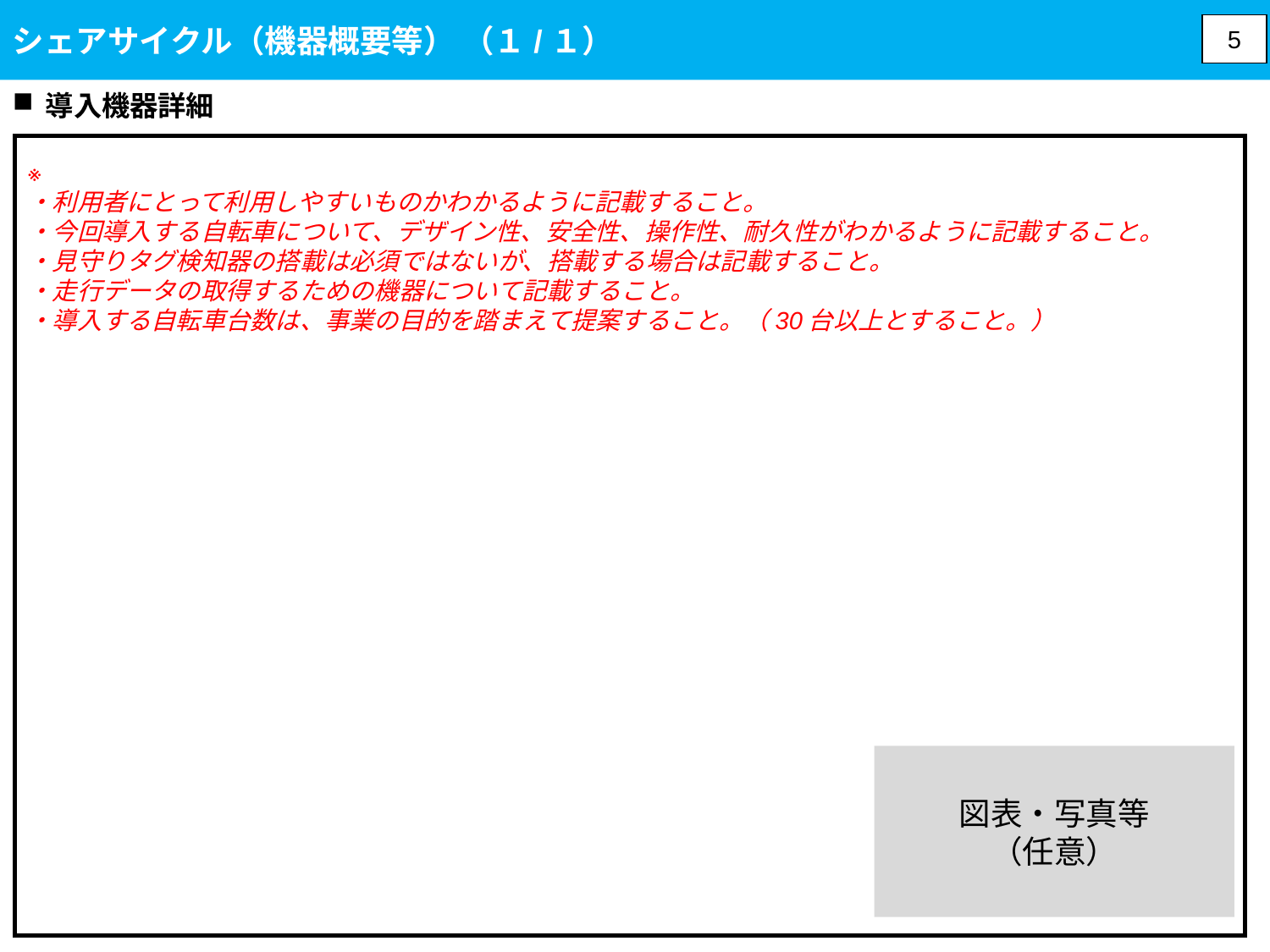

シェアサイクル（機器概要等） （１/１）
5
導入機器詳細

※
・利用者にとって利用しやすいものかわかるように記載すること。
・今回導入する自転車について、デザイン性、安全性、操作性、耐久性がわかるように記載すること。
・見守りタグ検知器の搭載は必須ではないが、搭載する場合は記載すること。
・走行データの取得するための機器について記載すること。
・導入する自転車台数は、事業の目的を踏まえて提案すること。（30台以上とすること。）
図表・写真等
（任意）